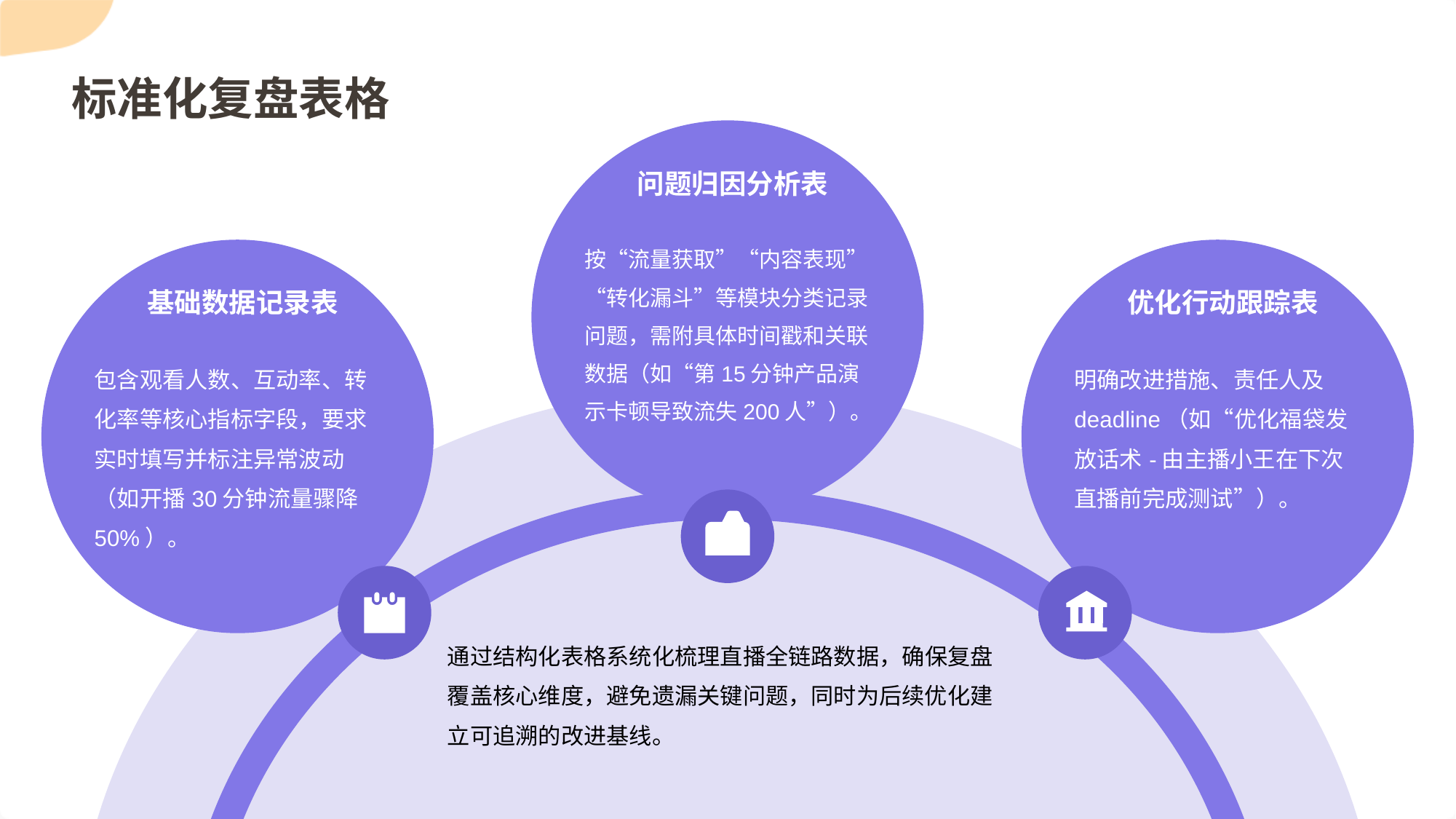

标准化复盘表格

问题归因分析表
按“流量获取”“内容表现”“转化漏斗”等模块分类记录问题，需附具体时间戳和关联数据（如“第15分钟产品演示卡顿导致流失200人”）。

基础数据记录表
优化行动跟踪表
包含观看人数、互动率、转化率等核心指标字段，要求实时填写并标注异常波动（如开播30分钟流量骤降50%）。
明确改进措施、责任人及 deadline（如“优化福袋发放话术-由主播小王在下次直播前完成测试”）。

通过结构化表格系统化梳理直播全链路数据，确保复盘覆盖核心维度，避免遗漏关键问题，同时为后续优化建立可追溯的改进基线。